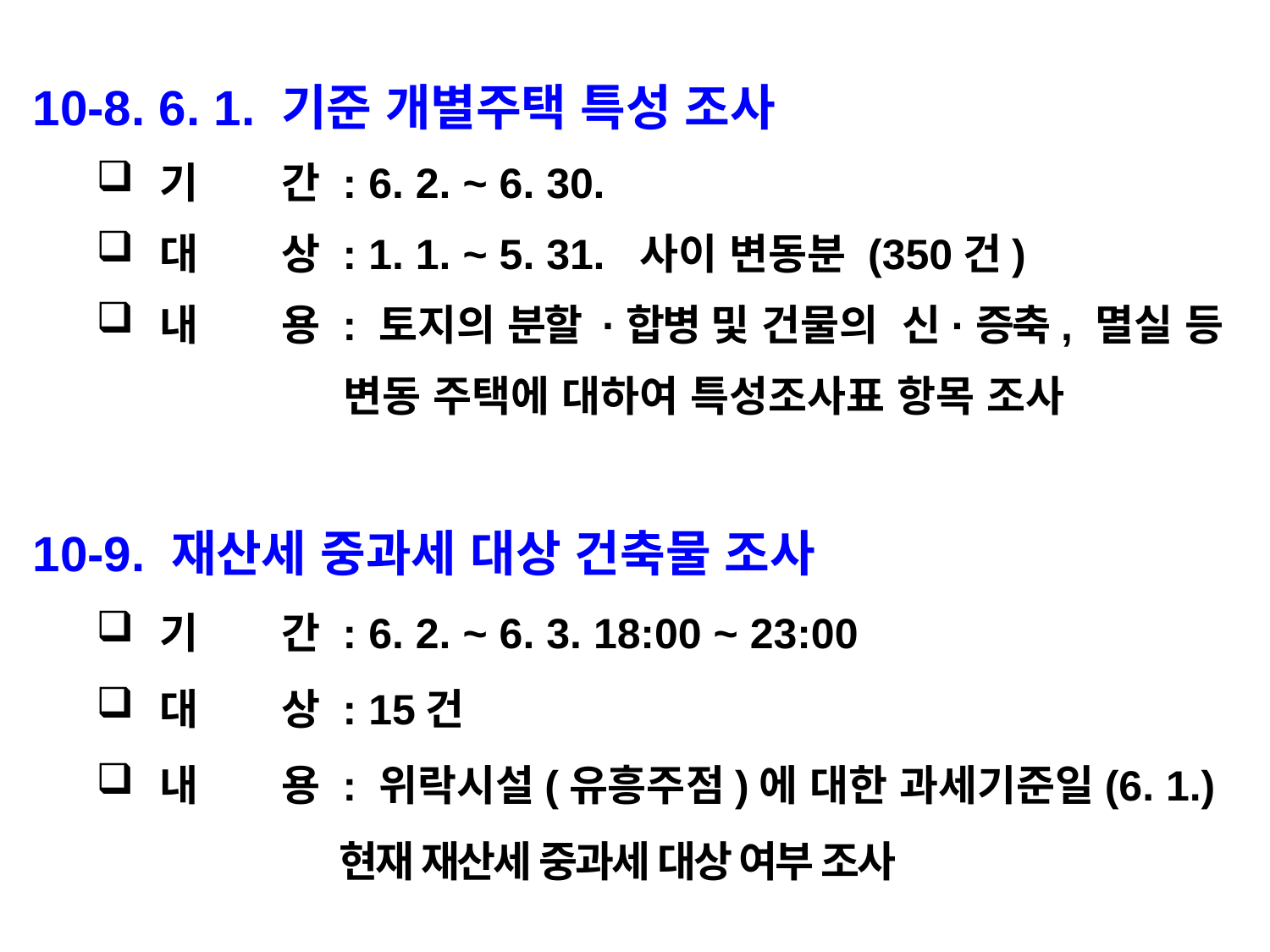

10-8. 6. 1. 기준 개별주택 특성 조사
기       간 : 6. 2. ~ 6. 30.
대       상 : 1. 1. ~ 5. 31.  사이 변동분 (350건)
내       용 : 토지의 분할 ·합병 및 건물의  신·증축, 멸실 등
                    변동 주택에 대하여 특성조사표 항목 조사
10-9. 재산세 중과세 대상 건축물 조사
기       간 : 6. 2. ~ 6. 3. 18:00 ~ 23:00
대       상 : 15건
내       용 : 위락시설(유흥주점)에 대한 과세기준일(6. 1.)
                         현재 재산세 중과세 대상 여부 조사